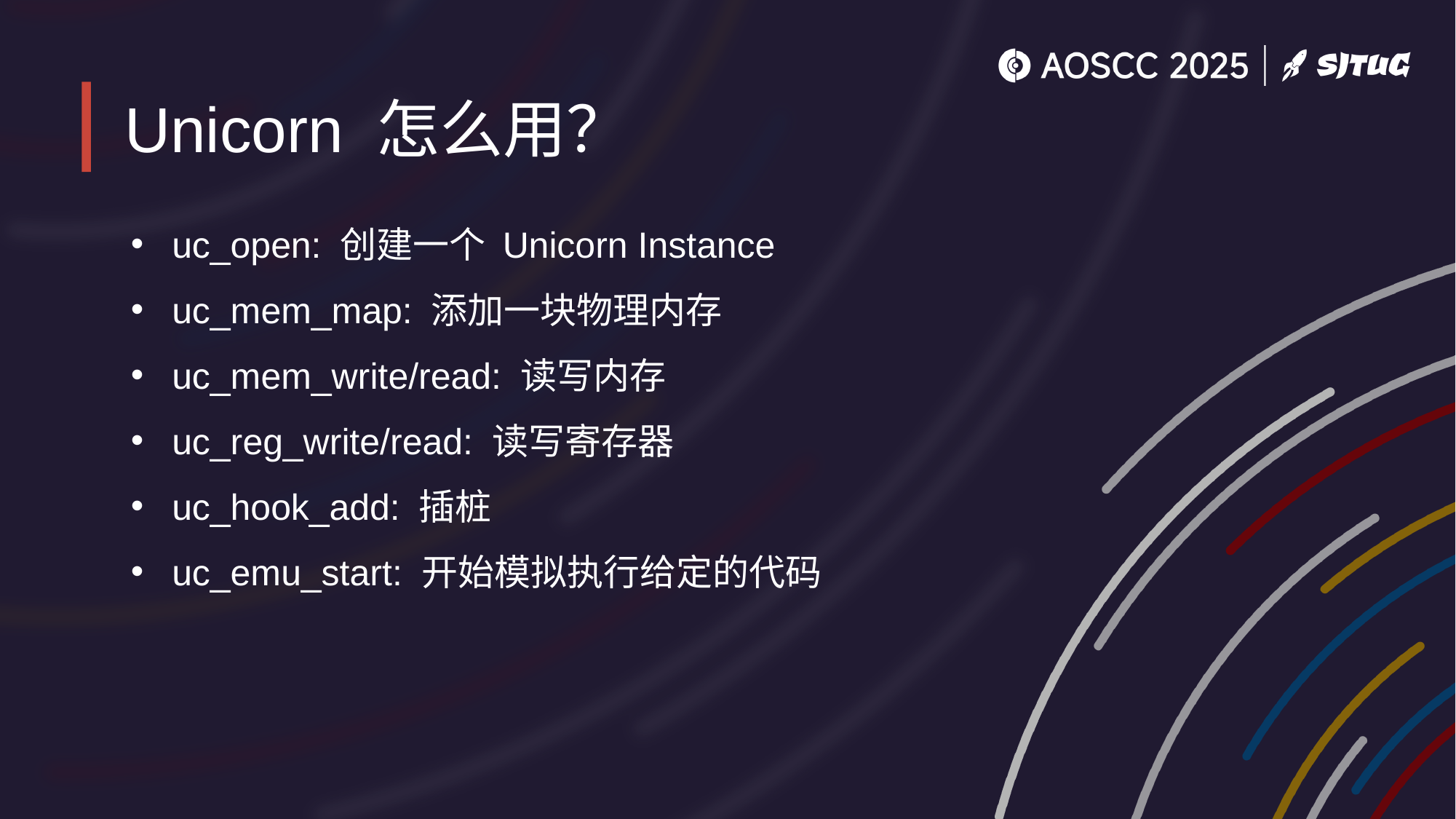

# Unicorn 怎么用？
uc_open: 创建一个 Unicorn Instance
uc_mem_map: 添加一块物理内存
uc_mem_write/read: 读写内存
uc_reg_write/read: 读写寄存器
uc_hook_add: 插桩
uc_emu_start: 开始模拟执行给定的代码